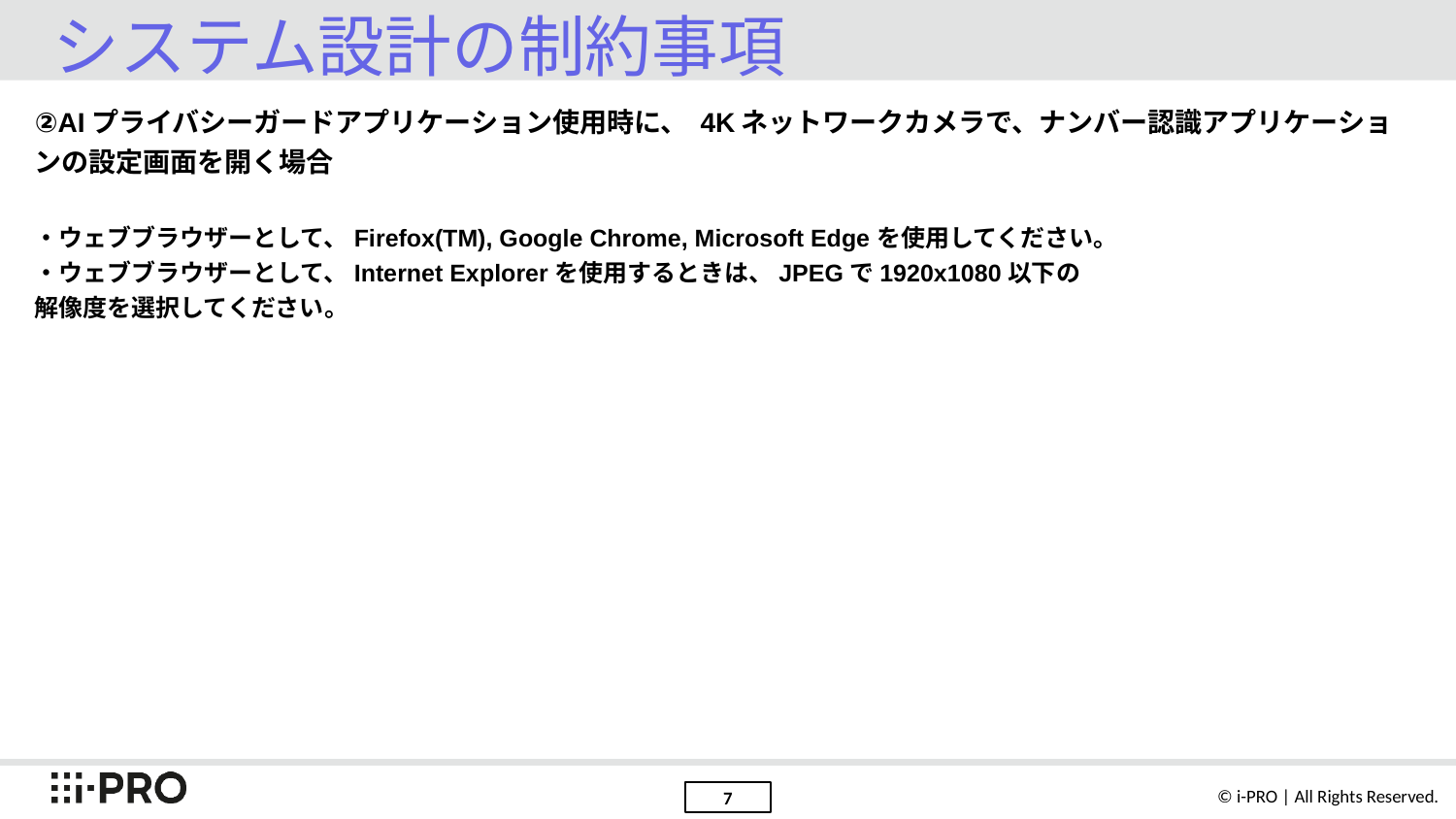

# システム設計の制約事項
②AIプライバシーガードアプリケーション使用時に、 4Kネットワークカメラで、ナンバー認識アプリケーションの設定画面を開く場合

・ウェブブラウザーとして、Firefox(TM), Google Chrome, Microsoft Edgeを使用してください。
・ウェブブラウザーとして、Internet Explorerを使用するときは、JPEGで1920x1080以下の
解像度を選択してください。